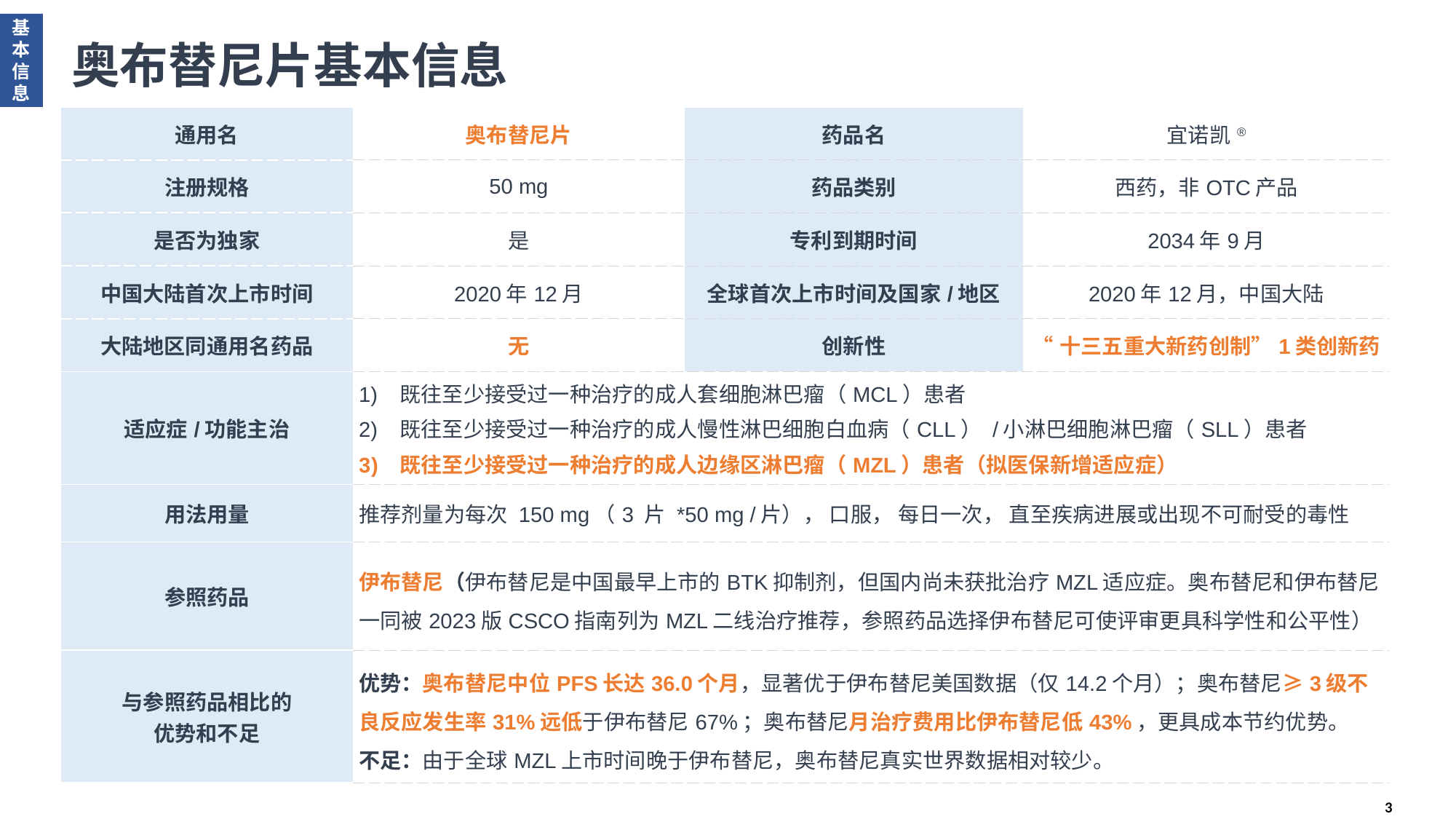

# 奥布替尼片基本信息
基本信息

| 通用名 | 奥布替尼片 | 药品名 | 宜诺凯® |
| --- | --- | --- | --- |
| 注册规格 | 50 mg | 药品类别 | 西药，非OTC产品 |
| 是否为独家 | 是 | 专利到期时间 | 2034年9月 |
| 中国大陆首次上市时间 | 2020年12月 | 全球首次上市时间及国家/地区 | 2020年12月，中国大陆 |
| 大陆地区同通用名药品 | 无 | 创新性 | “十三五重大新药创制”1类创新药 |
| 适应症/功能主治 | 既往至少接受过一种治疗的成人套细胞淋巴瘤（MCL）患者 既往至少接受过一种治疗的成人慢性淋巴细胞白血病（CLL） /小淋巴细胞淋巴瘤（SLL）患者 既往至少接受过一种治疗的成人边缘区淋巴瘤（MZL）患者（拟医保新增适应症） |  |  |
| 用法用量 | 推荐剂量为每次 150 mg（3 片 \*50 mg /片）， 口服， 每日一次， 直至疾病进展或出现不可耐受的毒性 |  |  |
| 参照药品 | 伊布替尼（伊布替尼是中国最早上市的BTK抑制剂，但国内尚未获批治疗MZL适应症。奥布替尼和伊布替尼一同被2023版CSCO指南列为MZL二线治疗推荐，参照药品选择伊布替尼可使评审更具科学性和公平性） |  |  |
| 与参照药品相比的 优势和不足 | 优势：奥布替尼中位PFS长达36.0个月，显著优于伊布替尼美国数据（仅14.2个月）；奥布替尼≥3级不良反应发生率31%远低于伊布替尼67%；奥布替尼月治疗费用比伊布替尼低43%，更具成本节约优势。 不足：由于全球MZL上市时间晚于伊布替尼，奥布替尼真实世界数据相对较少。 |  |  |